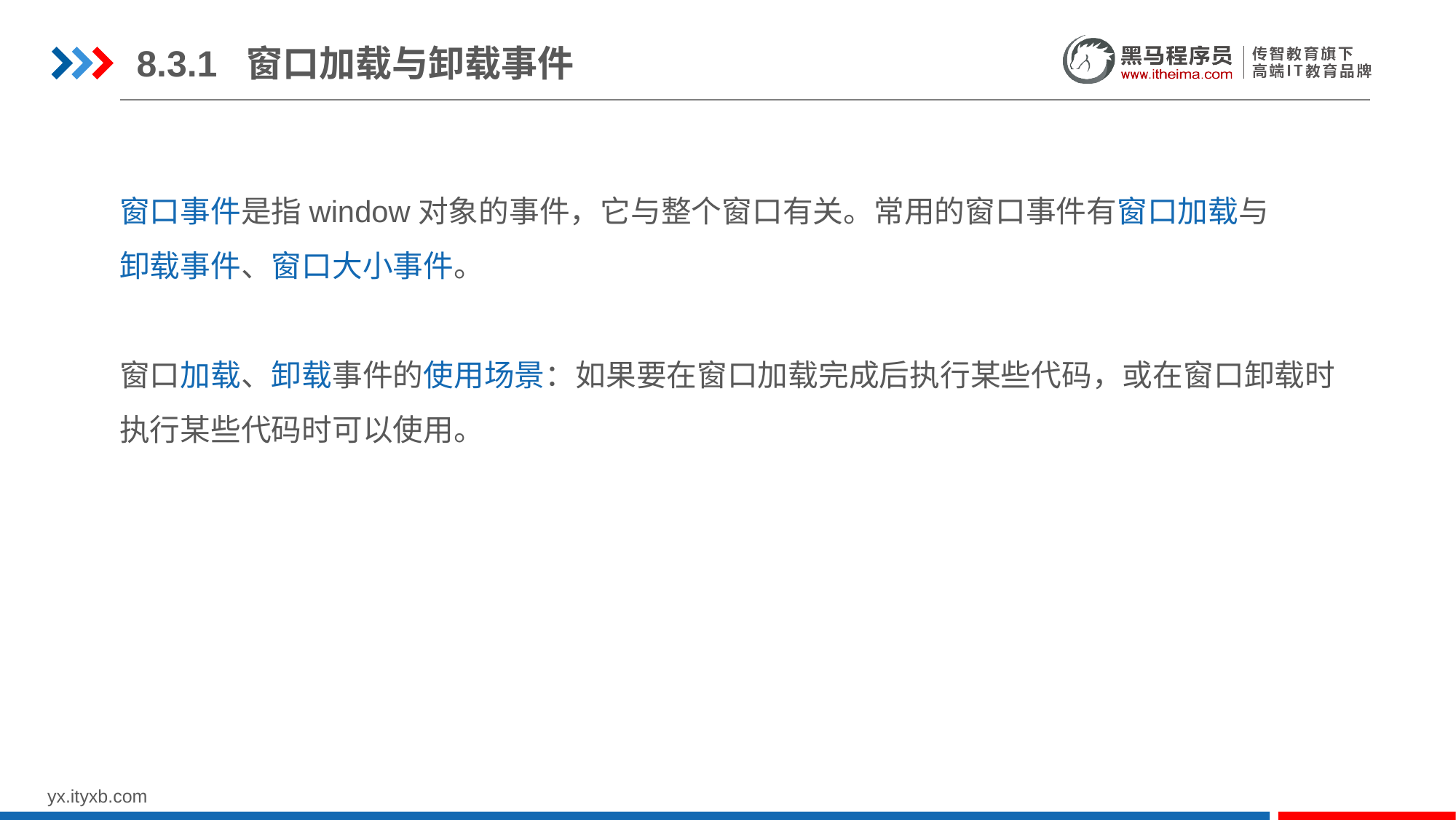

8.3.1  窗口加载与卸载事件
窗口事件是指window对象的事件，它与整个窗口有关。常用的窗口事件有窗口加载与
卸载事件、窗口大小事件。

窗口加载、卸载事件的使用场景：如果要在窗口加载完成后执行某些代码，或在窗口卸载时执行某些代码时可以使用。